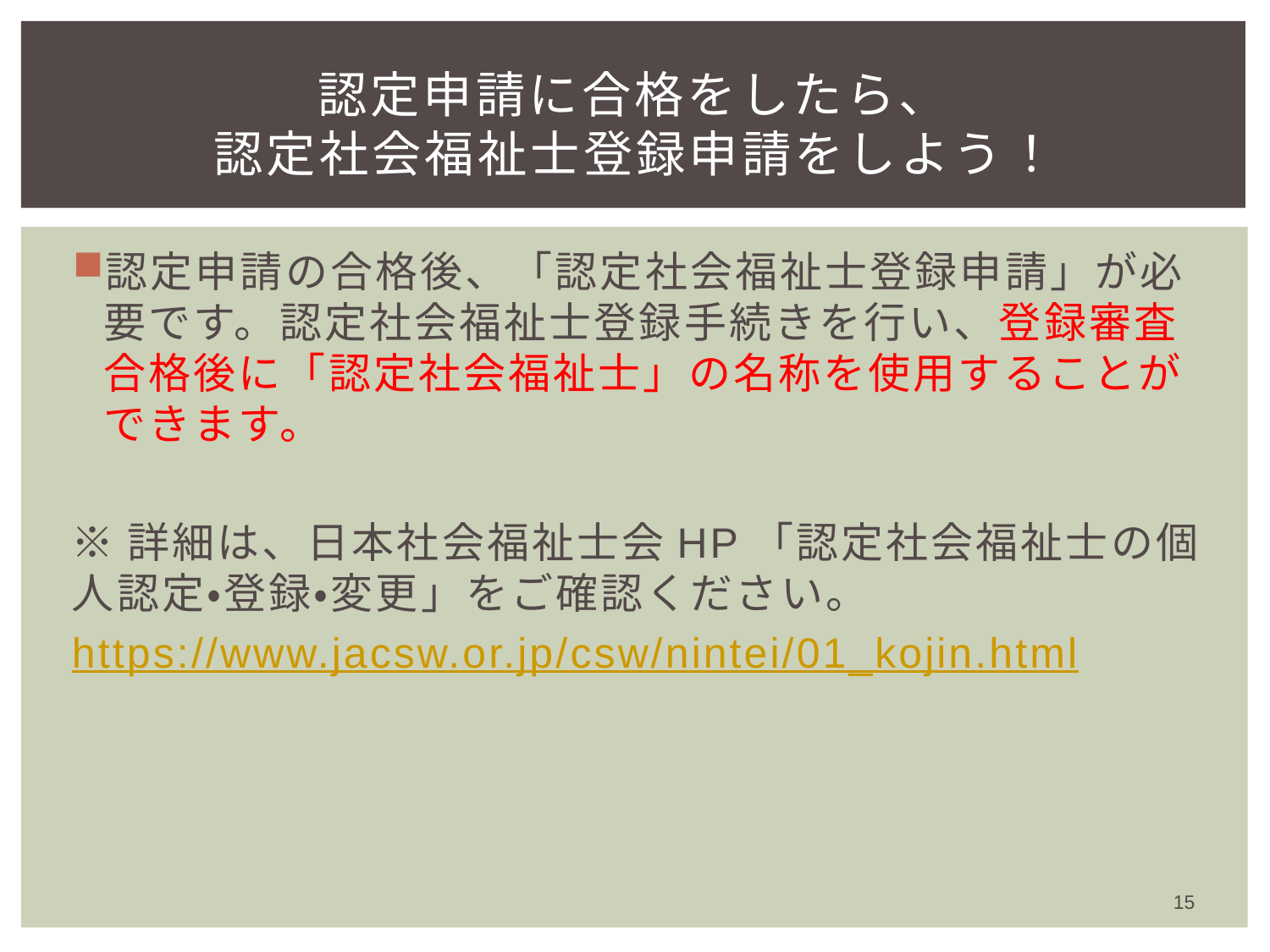

# 認定申請に合格をしたら、 認定社会福祉士登録申請をしよう！
認定申請の合格後、「認定社会福祉士登録申請」が必要です。認定社会福祉士登録手続きを行い、登録審査合格後に「認定社会福祉士」の名称を使用することができます。

※詳細は、日本社会福祉士会HP「認定社会福祉士の個人認定・登録・変更」をご確認ください。
https://www.jacsw.or.jp/csw/nintei/01_kojin.html

15